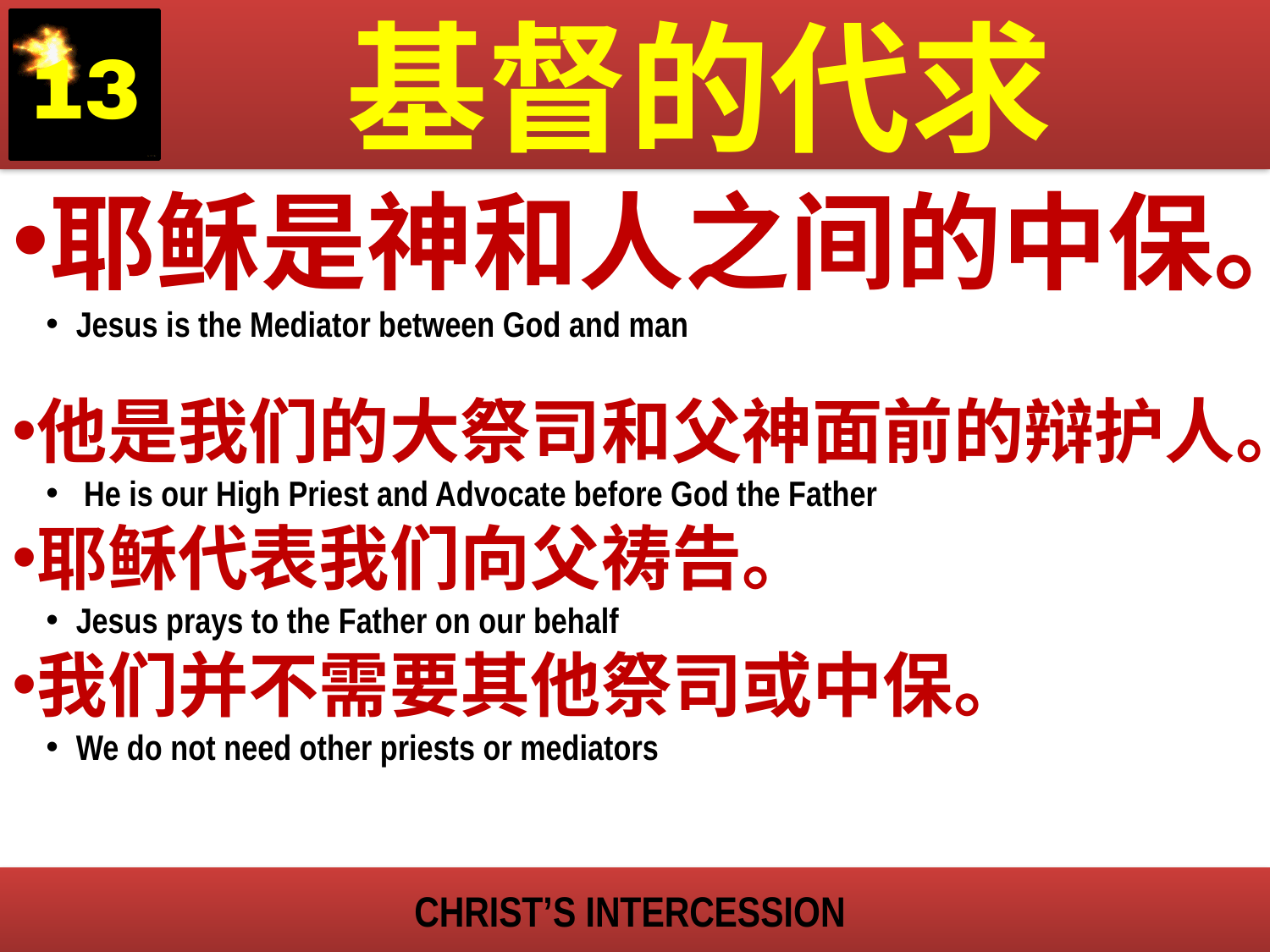

基督的代求
13
耶稣是神和人之间的中保。
Jesus is the Mediator between God and man

他是我们的大祭司和父神面前的辩护人。
 He is our High Priest and Advocate before God the Father
耶稣代表我们向父祷告。
Jesus prays to the Father on our behalf
我们并不需要其他祭司或中保。
We do not need other priests or mediators
CHRIST’S INTERCESSION